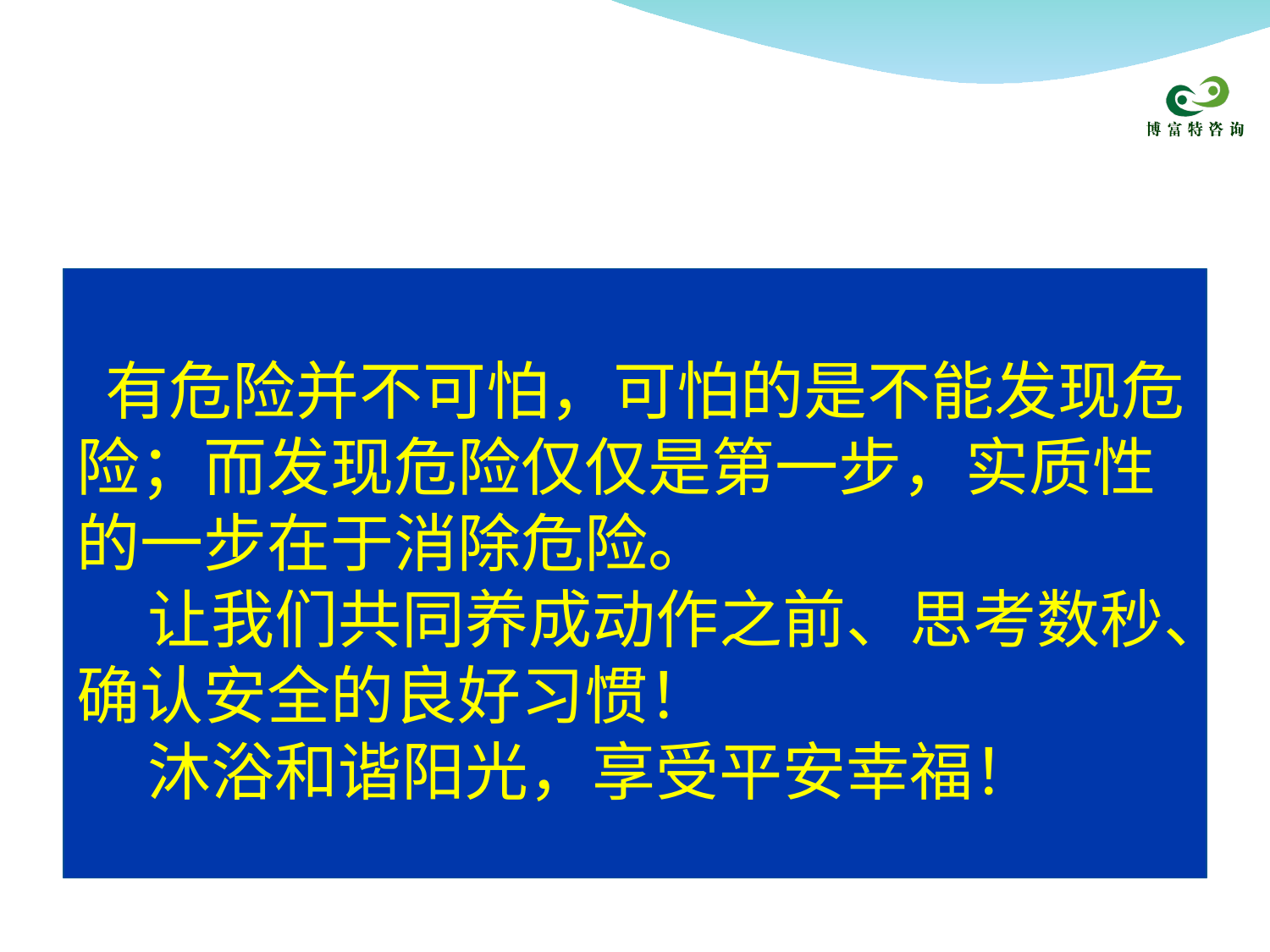

有危险并不可怕，可怕的是不能发现危险；而发现危险仅仅是第一步，实质性的一步在于消除危险。
    让我们共同养成动作之前、思考数秒、确认安全的良好习惯！
    沐浴和谐阳光，享受平安幸福！